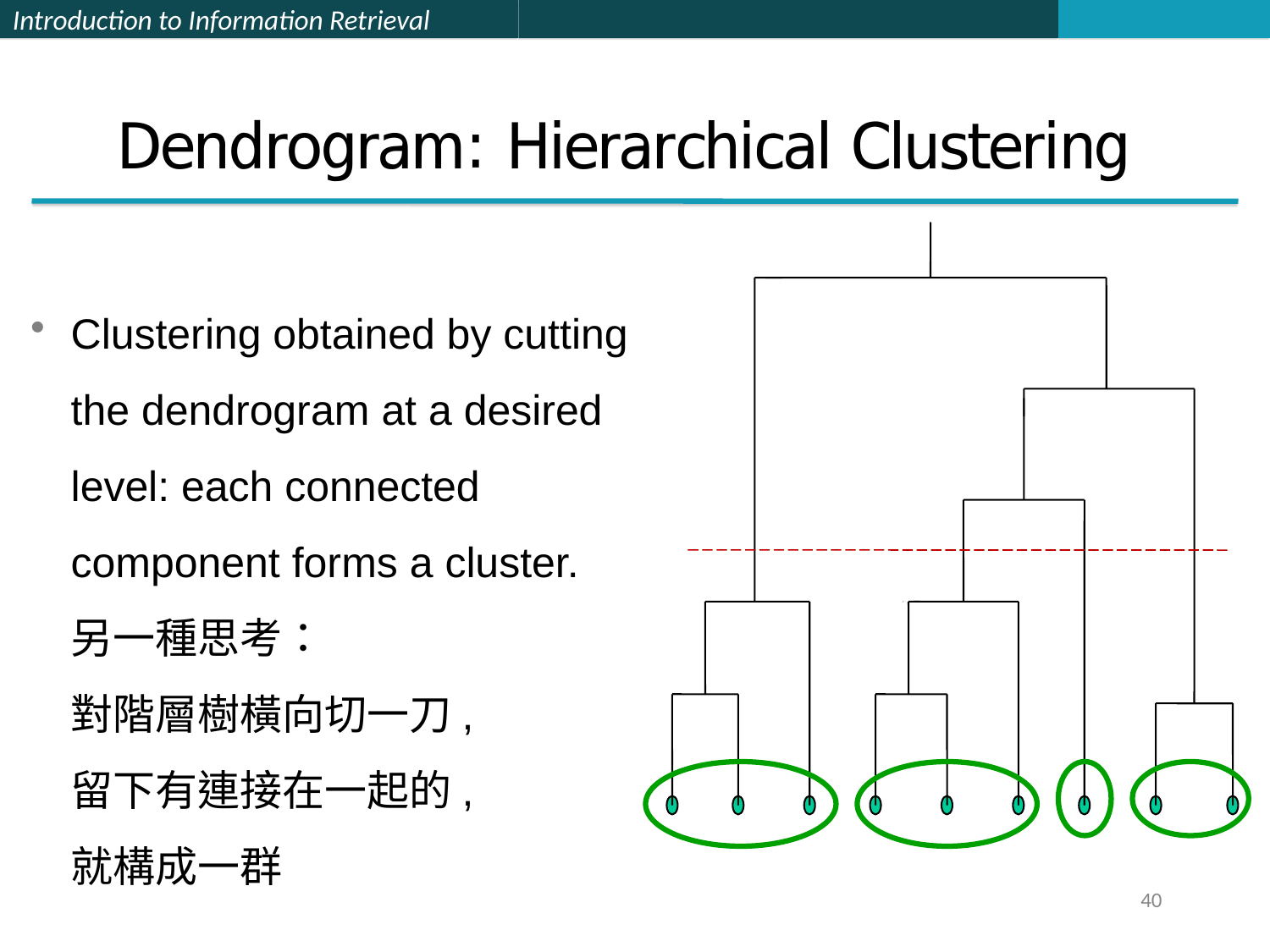

Dendrogram: Hierarchical Clustering

Clustering obtained by cutting the dendrogram at a desired level: each connected component forms a cluster.
	另一種思考：
	對階層樹橫向切一刀,
	留下有連接在一起的,
	就構成一群

40